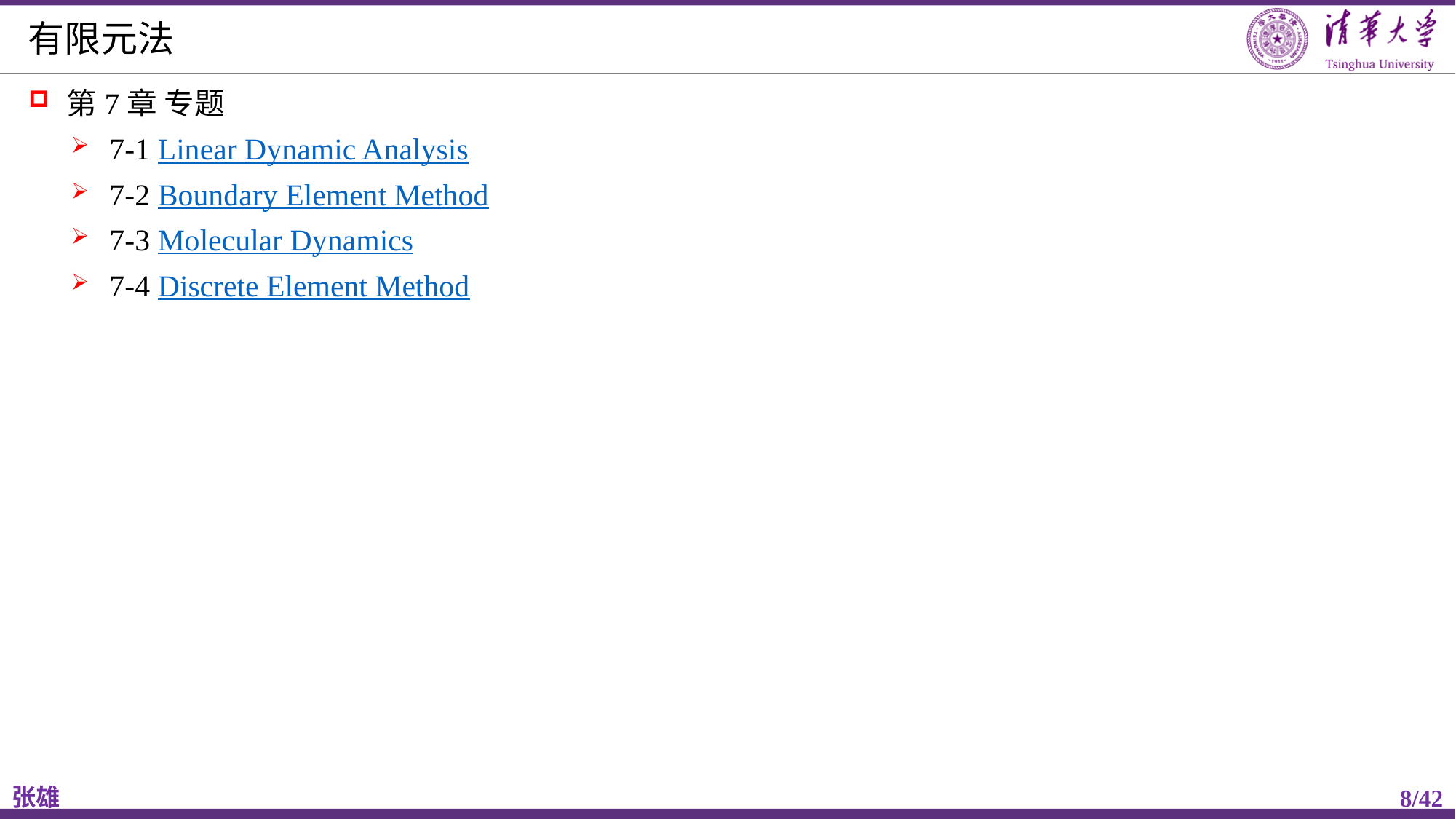

# 有限元法
第7章 专题
7-1 Linear Dynamic Analysis
7-2 Boundary Element Method
7-3 Molecular Dynamics
7-4 Discrete Element Method